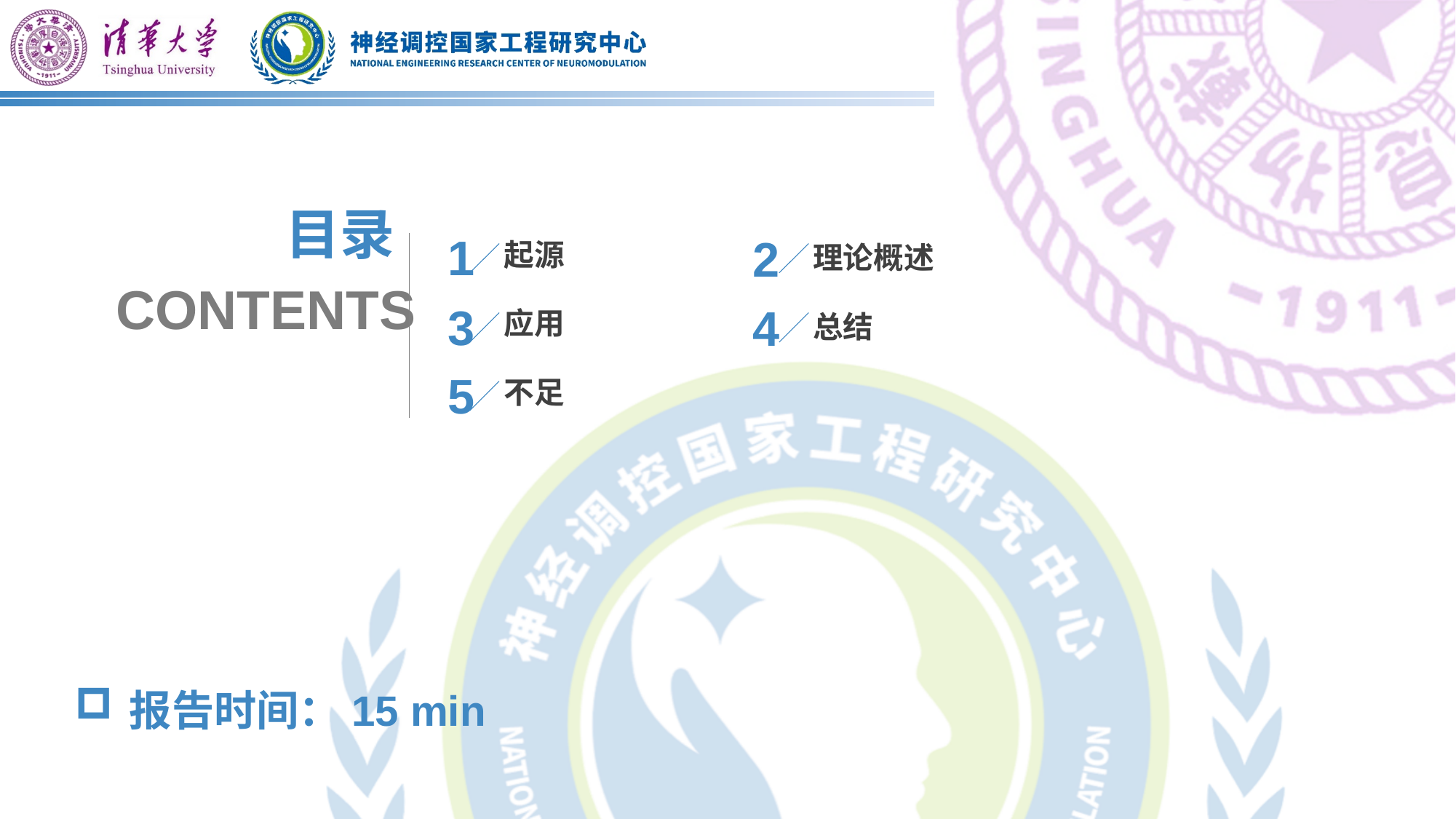

目录
1
2
起源
理论概述
CONTENTS
3
4
应用
总结
5

不足
报告时间：15 min
2